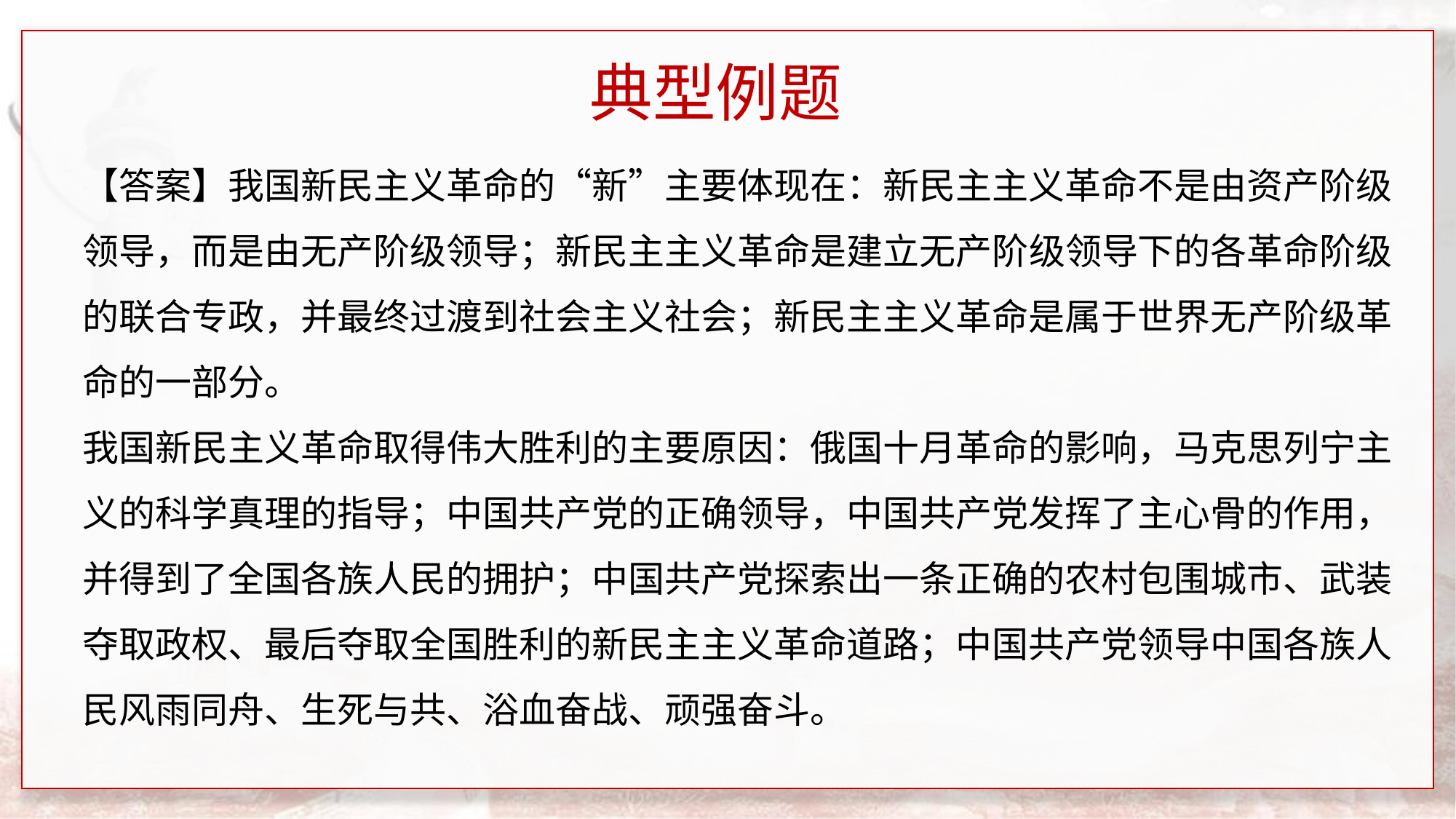

典型例题
【答案】我国新民主义革命的“新”主要体现在：新民主主义革命不是由资产阶级领导，而是由无产阶级领导；新民主主义革命是建立无产阶级领导下的各革命阶级的联合专政，并最终过渡到社会主义社会；新民主主义革命是属于世界无产阶级革命的一部分。
我国新民主义革命取得伟大胜利的主要原因：俄国十月革命的影响，马克思列宁主义的科学真理的指导；中国共产党的正确领导，中国共产党发挥了主心骨的作用，并得到了全国各族人民的拥护；中国共产党探索出一条正确的农村包围城市、武装夺取政权、最后夺取全国胜利的新民主主义革命道路；中国共产党领导中国各族人民风雨同舟、生死与共、浴血奋战、顽强奋斗。